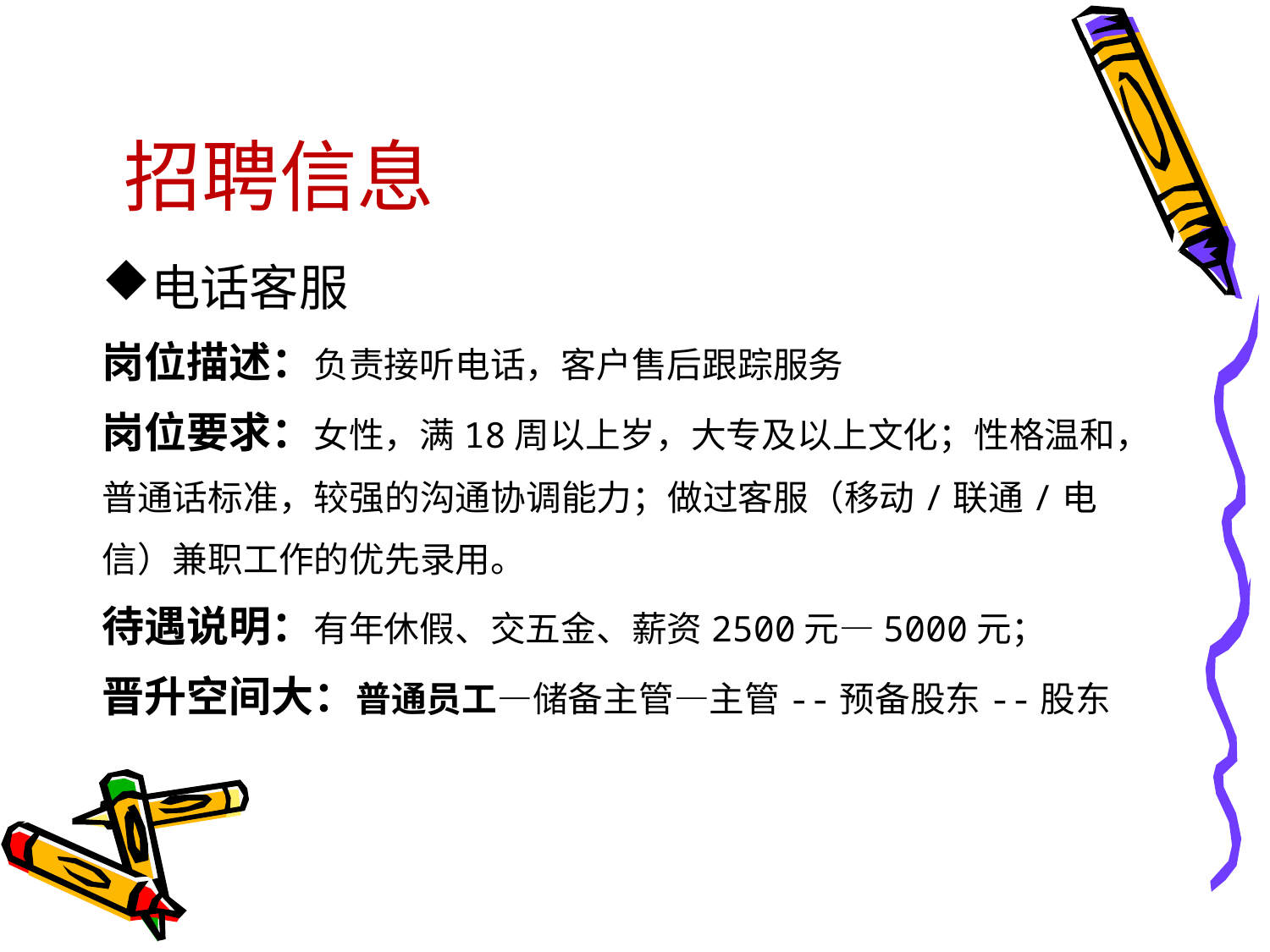

# 招聘信息
电话客服
岗位描述：负责接听电话，客户售后跟踪服务
岗位要求：女性，满18周以上岁，大专及以上文化；性格温和，普通话标准，较强的沟通协调能力；做过客服（移动/联通/电信）兼职工作的优先录用。
待遇说明：有年休假、交五金、薪资2500元—5000元；
晋升空间大：普通员工—储备主管—主管--预备股东--股东